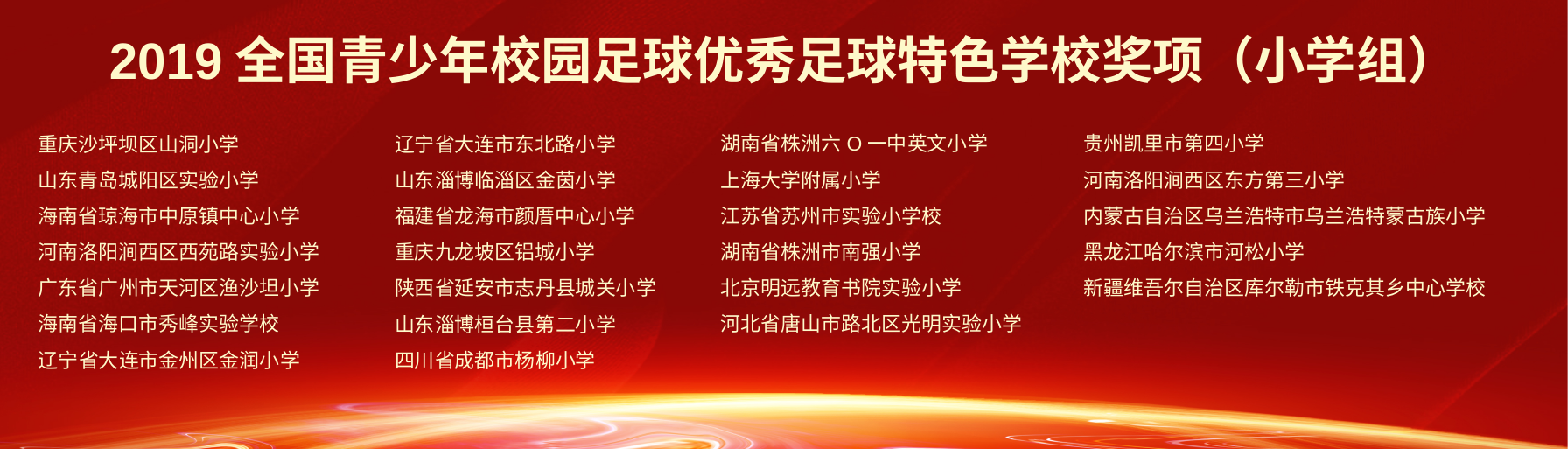

2019全国青少年校园足球优秀足球特色学校奖项（小学组）
湖南省株洲六O一中英文小学
上海大学附属小学
江苏省苏州市实验小学校
湖南省株洲市南强小学
北京明远教育书院实验小学
河北省唐山市路北区光明实验小学
贵州凯里市第四小学
河南洛阳涧西区东方第三小学
内蒙古自治区乌兰浩特市乌兰浩特蒙古族小学
黑龙江哈尔滨市河松小学
新疆维吾尔自治区库尔勒市铁克其乡中心学校

重庆沙坪坝区山洞小学
山东青岛城阳区实验小学
海南省琼海市中原镇中心小学
河南洛阳涧西区西苑路实验小学
广东省广州市天河区渔沙坦小学
海南省海口市秀峰实验学校
辽宁省大连市金州区金润小学

辽宁省大连市东北路小学
山东淄博临淄区金茵小学
福建省龙海市颜厝中心小学
重庆九龙坡区铝城小学
陕西省延安市志丹县城关小学
山东淄博桓台县第二小学
四川省成都市杨柳小学